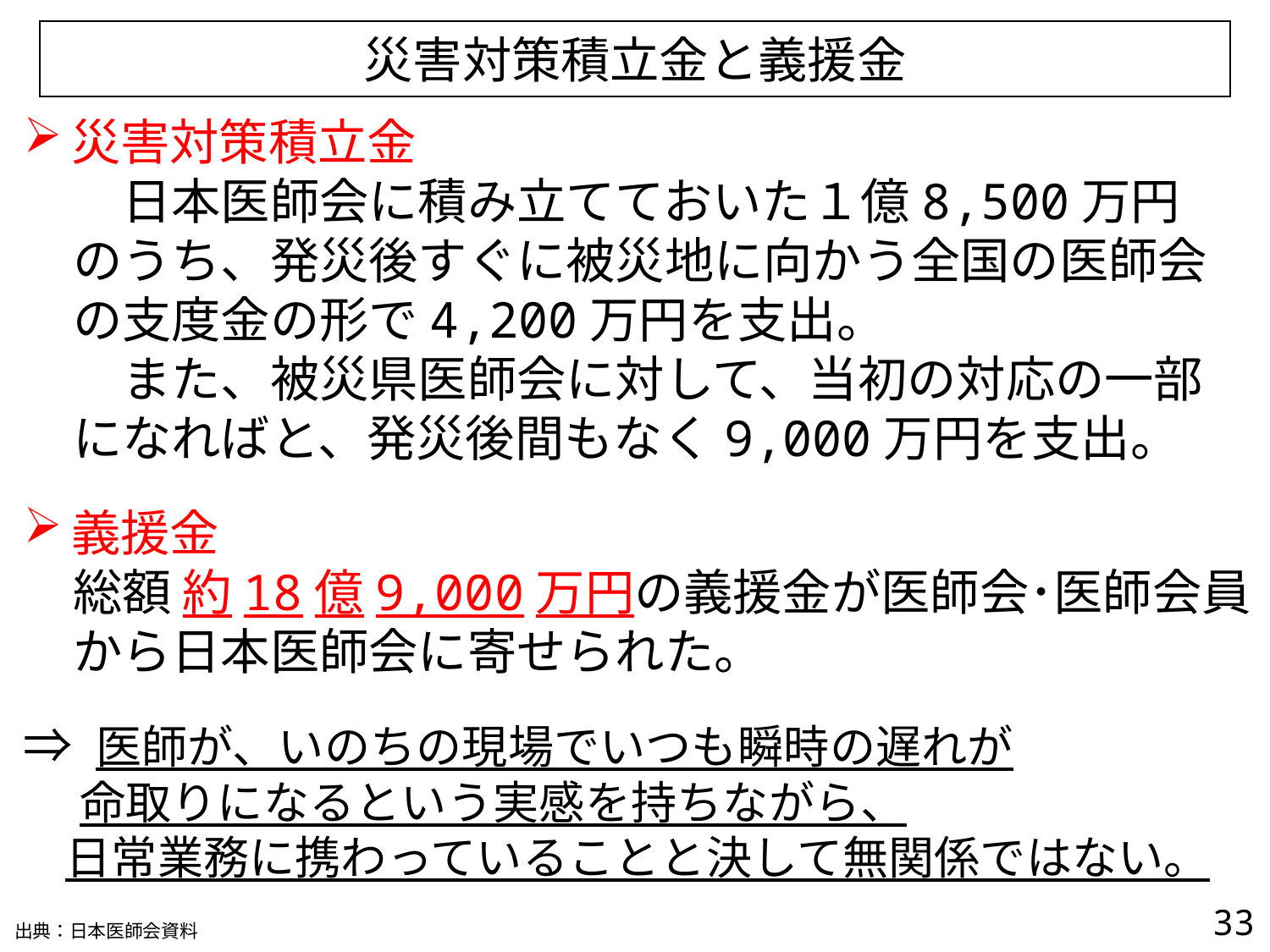

災害対策積立金と義援金
災害対策積立金
　　日本医師会に積み立てておいた１億8,500万円
　のうち、発災後すぐに被災地に向かう全国の医師会
　の支度金の形で4,200万円を支出。
　　また、被災県医師会に対して、当初の対応の一部
　になればと、発災後間もなく9,000万円を支出。

義援金
　総額 約18億9,000万円の義援金が医師会･医師会員
　から日本医師会に寄せられた。

⇒ 医師が、いのちの現場でいつも瞬時の遅れが
　 命取りになるという実感を持ちながら、
   日常業務に携わっていることと決して無関係ではない。
33
出典：日本医師会資料